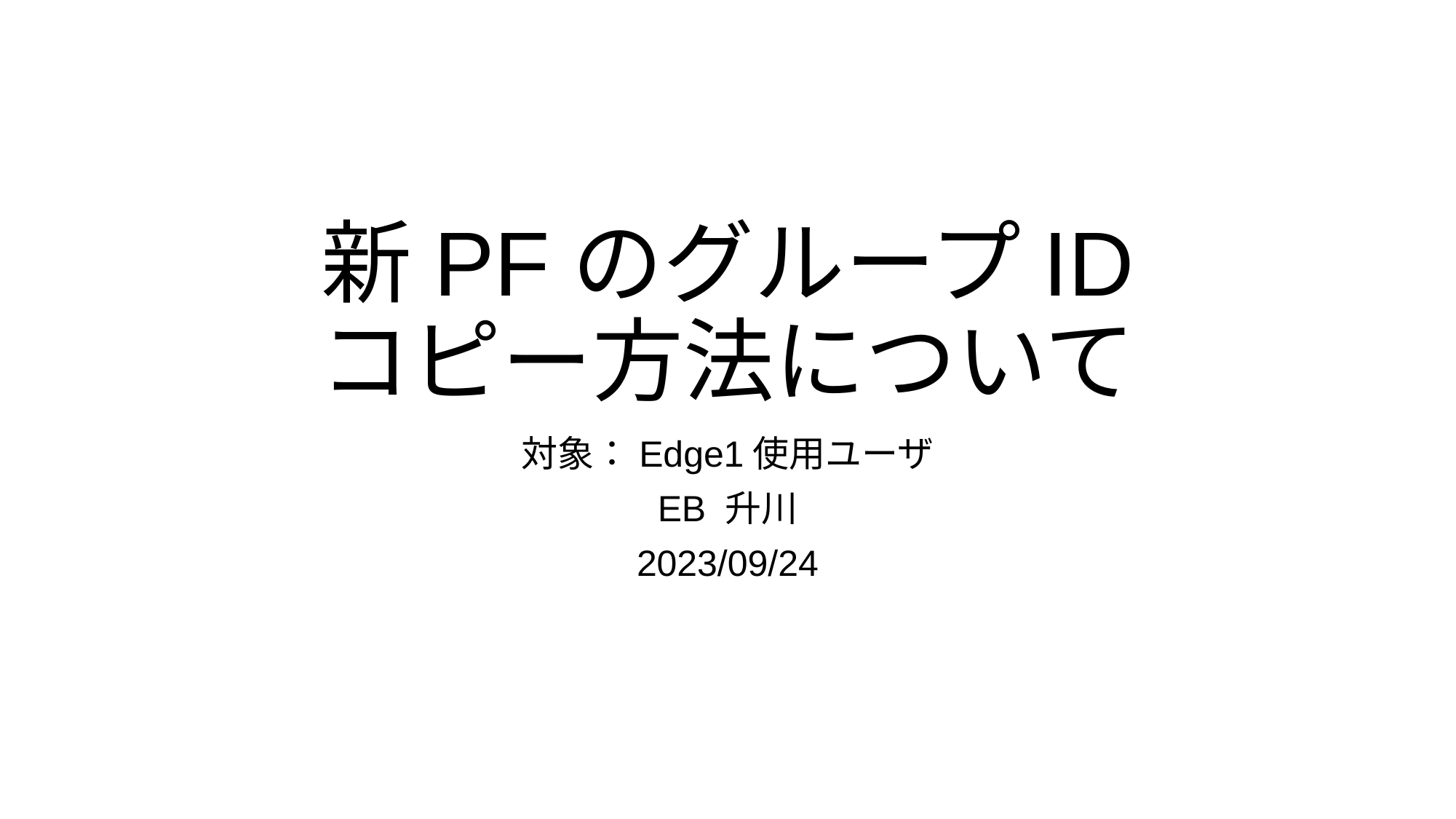

# 新PFのグループID コピー方法について
対象：Edge1使用ユーザ
EB 升川
2023/09/24